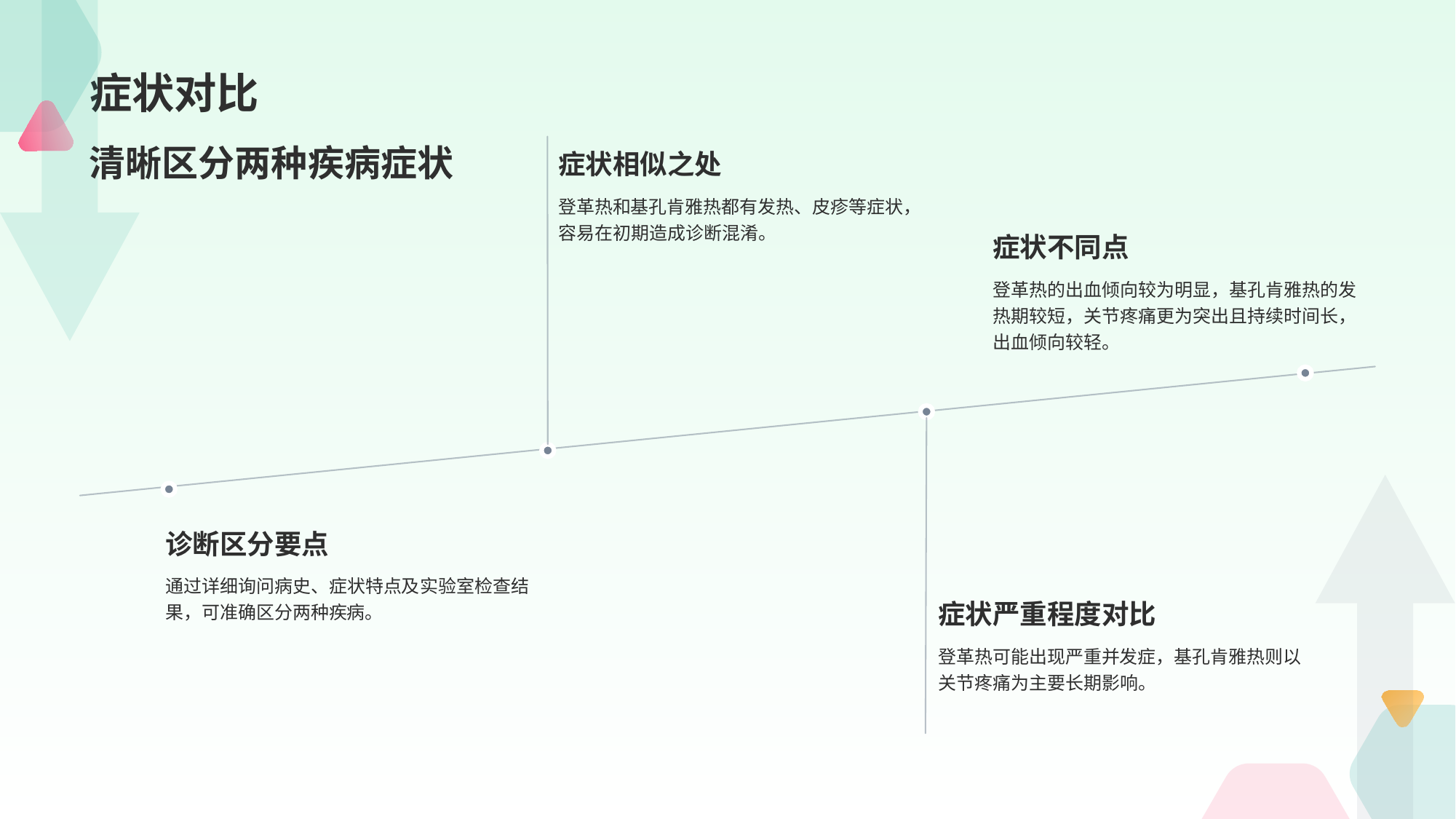

清晰区分两种疾病症状
症状相似之处
登革热和基孔肯雅热都有发热、皮疹等症状，容易在初期造成诊断混淆。
症状不同点
登革热的出血倾向较为明显，基孔肯雅热的发热期较短，关节疼痛更为突出且持续时间长，出血倾向较轻。

诊断区分要点
通过详细询问病史、症状特点及实验室检查结果，可准确区分两种疾病。
症状严重程度对比
登革热可能出现严重并发症，基孔肯雅热则以关节疼痛为主要长期影响。
# 症状对比